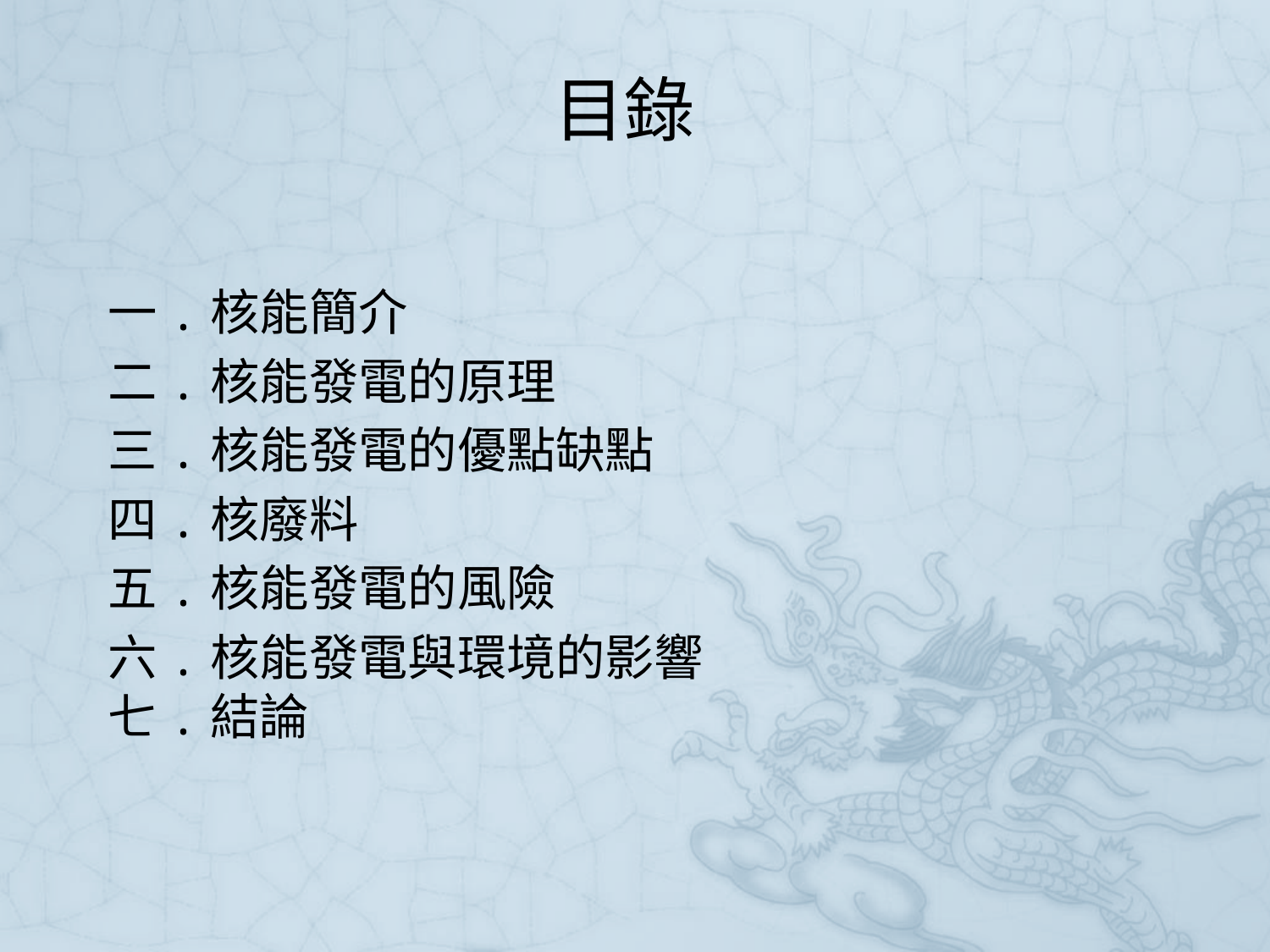

# 目錄

一.核能簡介
二.核能發電的原理
三.核能發電的優點缺點
四.核廢料
五.核能發電的風險
六.核能發電與環境的影響
七.結論